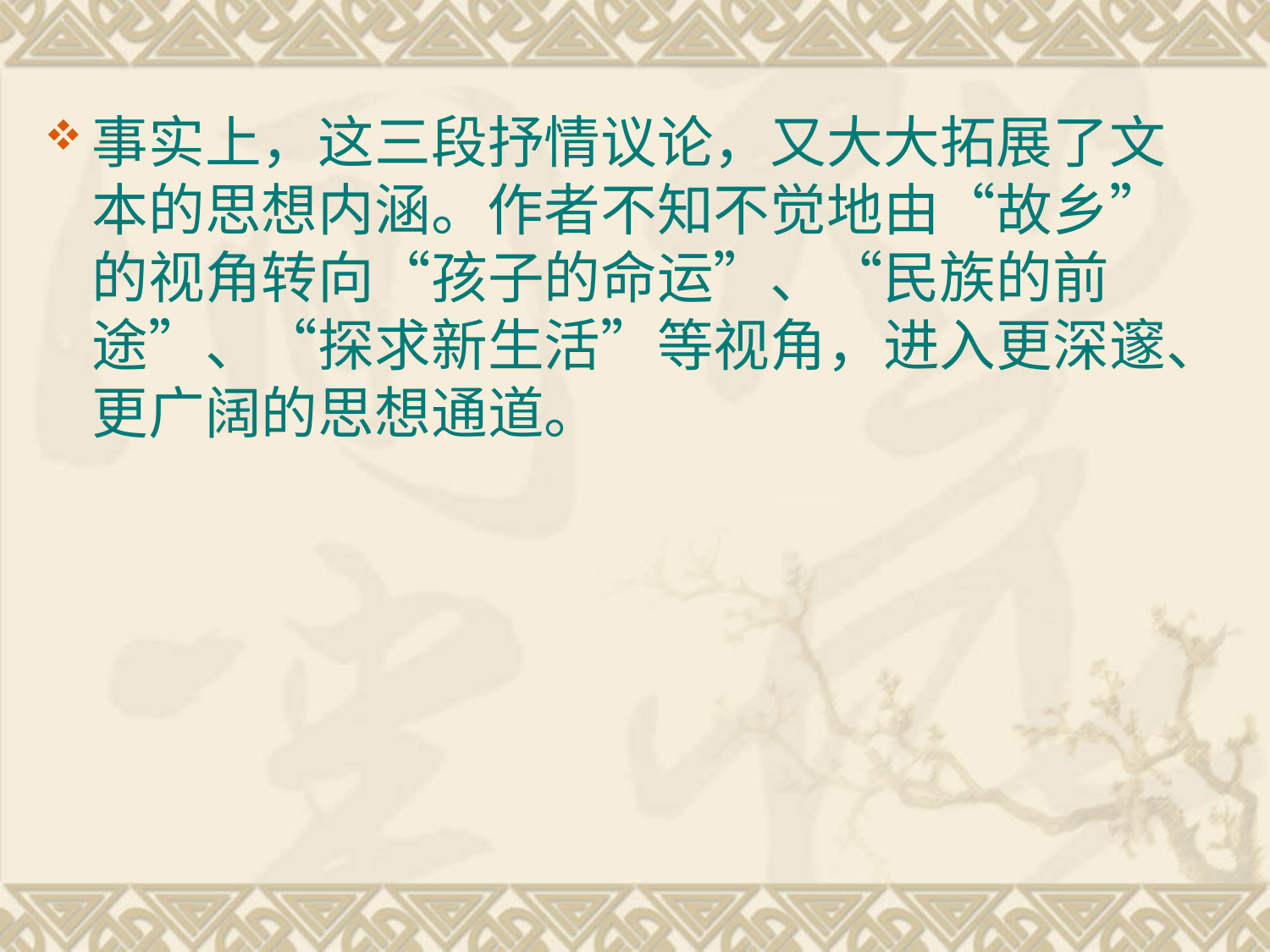

事实上，这三段抒情议论，又大大拓展了文本的思想内涵。作者不知不觉地由“故乡”的视角转向“孩子的命运”、“民族的前途”、“探求新生活”等视角，进入更深邃、更广阔的思想通道。